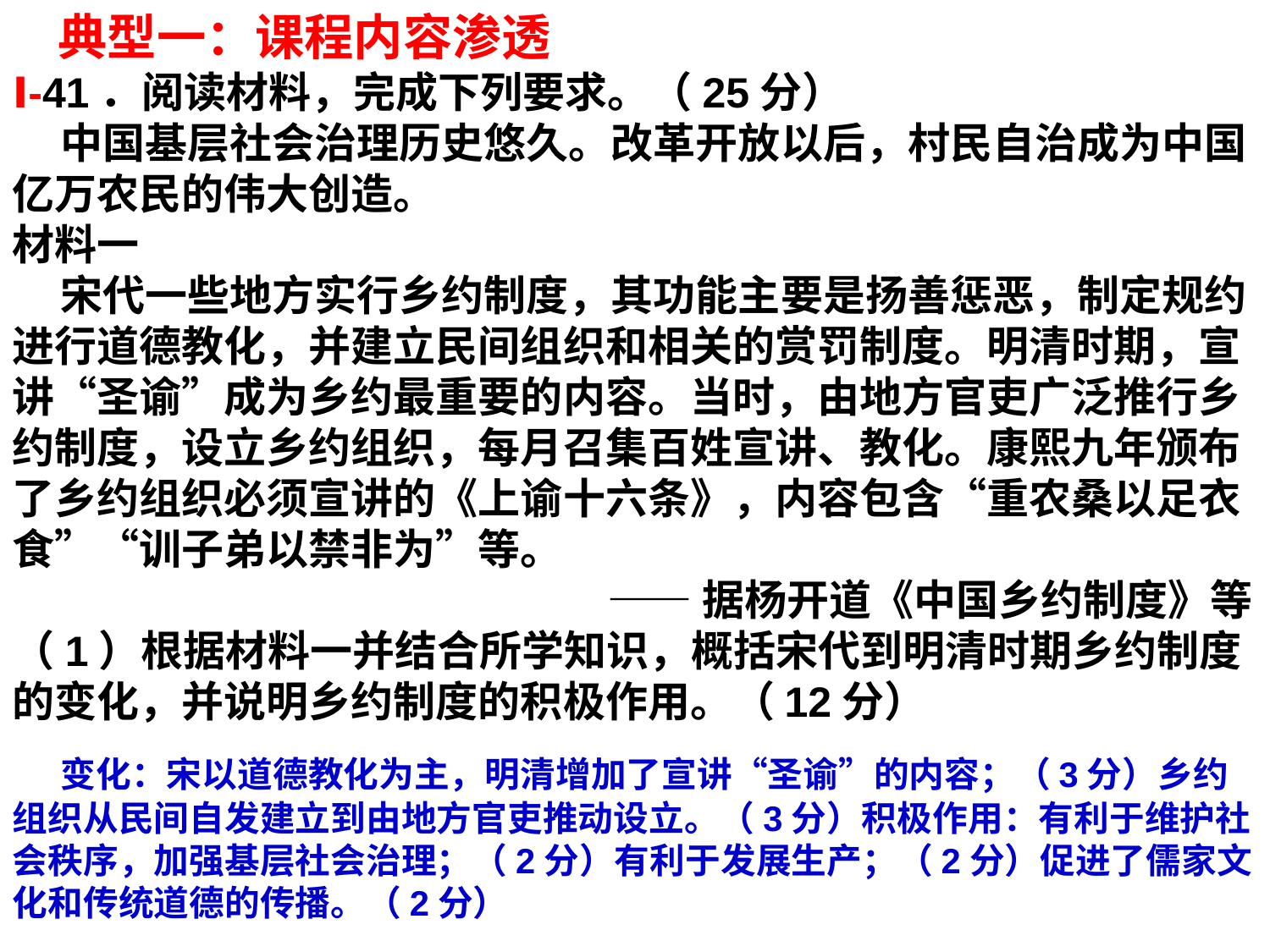

典型一：课程内容渗透
Ⅰ-41．阅读材料，完成下列要求。（25分）
    中国基层社会治理历史悠久。改革开放以后，村民自治成为中国亿万农民的伟大创造。
材料一
    宋代一些地方实行乡约制度，其功能主要是扬善惩恶，制定规约进行道德教化，并建立民间组织和相关的赏罚制度。明清时期，宣讲“圣谕”成为乡约最重要的内容。当时，由地方官吏广泛推行乡约制度，设立乡约组织，每月召集百姓宣讲、教化。康熙九年颁布了乡约组织必须宣讲的《上谕十六条》，内容包含“重农桑以足衣食”“训子弟以禁非为”等。
——据杨开道《中国乡约制度》等
（1）根据材料一并结合所学知识，概括宋代到明清时期乡约制度的变化，并说明乡约制度的积极作用。（12分）
    变化：宋以道德教化为主，明清增加了宣讲“圣谕”的内容；（3分）乡约组织从民间自发建立到由地方官吏推动设立。（3分）积极作用：有利于维护社会秩序，加强基层社会治理；（2分）有利于发展生产；（2分）促进了儒家文化和传统道德的传播。（2分）